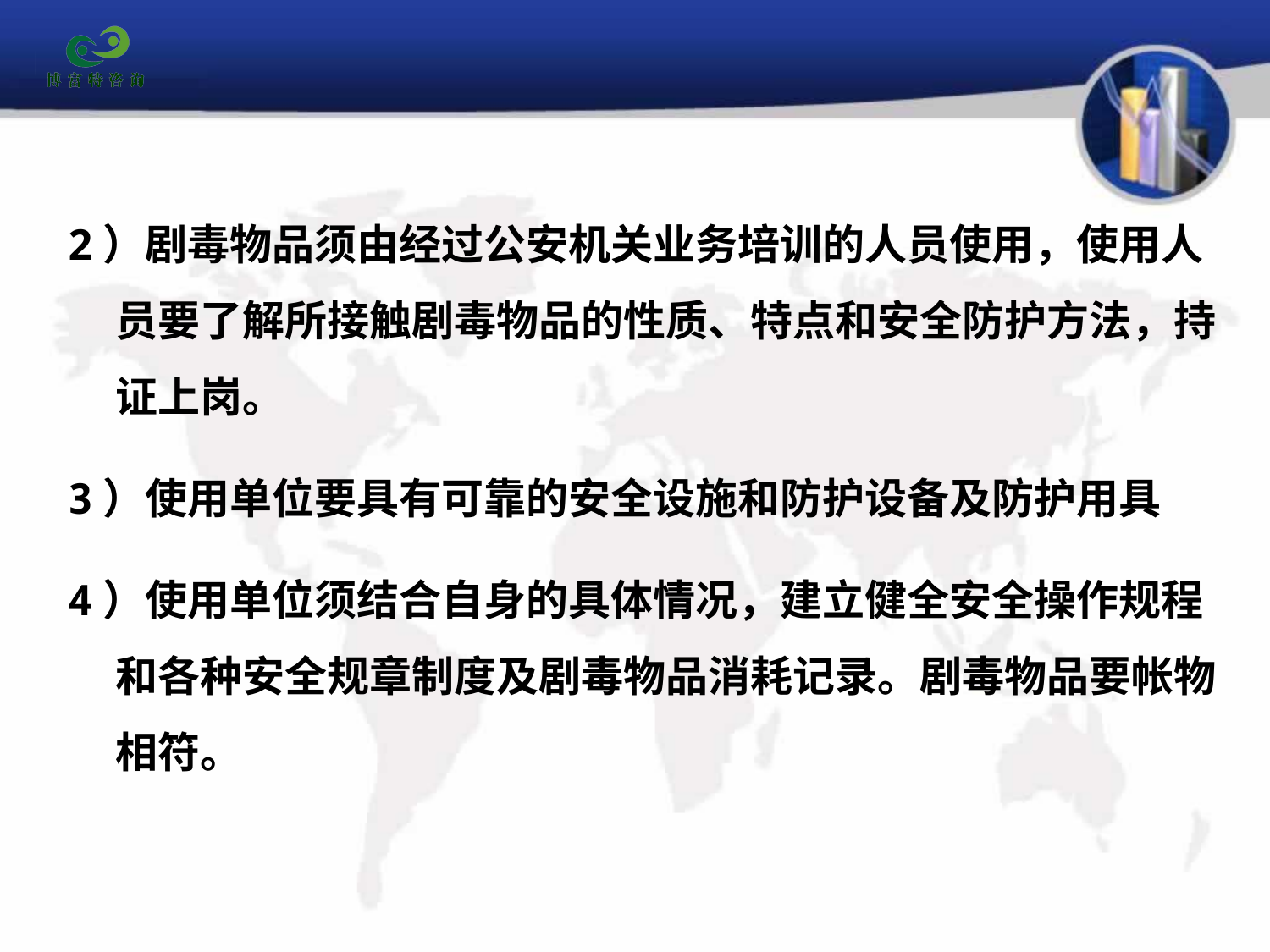

2）剧毒物品须由经过公安机关业务培训的人员使用，使用人员要了解所接触剧毒物品的性质、特点和安全防护方法，持证上岗。
3）使用单位要具有可靠的安全设施和防护设备及防护用具
4）使用单位须结合自身的具体情况，建立健全安全操作规程和各种安全规章制度及剧毒物品消耗记录。剧毒物品要帐物相符。